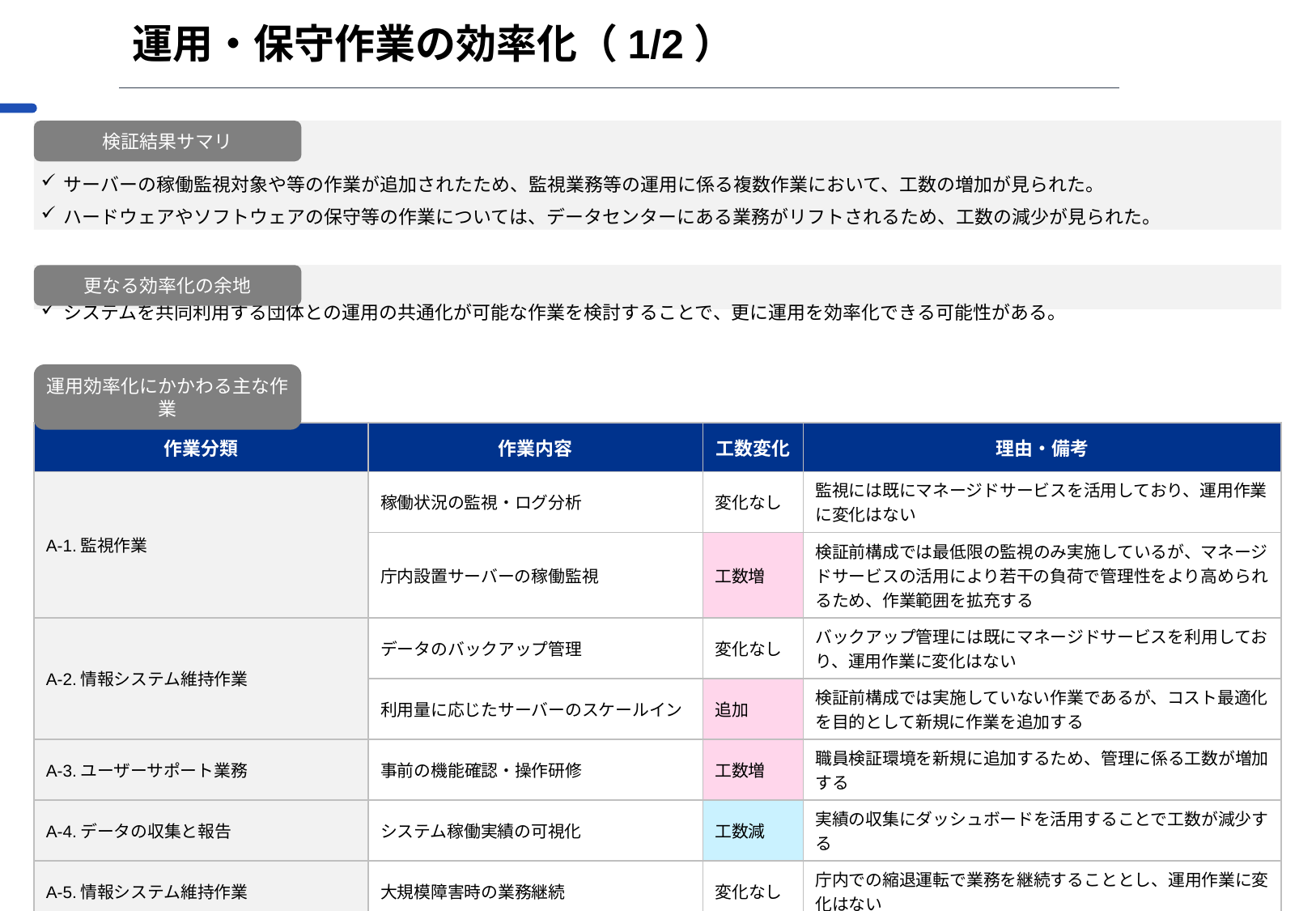

# 運用・保守作業の効率化（1/2）
サーバーの稼働監視対象や等の作業が追加されたため、監視業務等の運用に係る複数作業において、工数の増加が見られた。
ハードウェアやソフトウェアの保守等の作業については、データセンターにある業務がリフトされるため、工数の減少が見られた。
検証結果サマリ
システムを共同利用する団体との運用の共通化が可能な作業を検討することで、更に運用を効率化できる可能性がある。
更なる効率化の余地
運用効率化にかかわる主な作業
| 作業分類 | 作業内容 | 工数変化 | 理由・備考 |
| --- | --- | --- | --- |
| A-1.監視作業 | 稼働状況の監視・ログ分析 | 変化なし | 監視には既にマネージドサービスを活用しており、運用作業に変化はない |
|  | 庁内設置サーバーの稼働監視 | 工数増 | 検証前構成では最低限の監視のみ実施しているが、マネージドサービスの活用により若干の負荷で管理性をより高められるため、作業範囲を拡充する |
| A-2.情報システム維持作業 | データのバックアップ管理 | 変化なし | バックアップ管理には既にマネージドサービスを利用しており、運用作業に変化はない |
| A-2.情報システム維持作業 | 利用量に応じたサーバーのスケールイン | 追加 | 検証前構成では実施していない作業であるが、コスト最適化を目的として新規に作業を追加する |
| A-3.ユーザーサポート業務 | 事前の機能確認・操作研修 | 工数増 | 職員検証環境を新規に追加するため、管理に係る工数が増加する |
| A-4.データの収集と報告 | システム稼働実績の可視化 | 工数減 | 実績の収集にダッシュボードを活用することで工数が減少する |
| A-5.情報システム維持作業 | 大規模障害時の業務継続 | 変化なし | 庁内での縮退運転で業務を継続することとし、運用作業に変化はない |
54